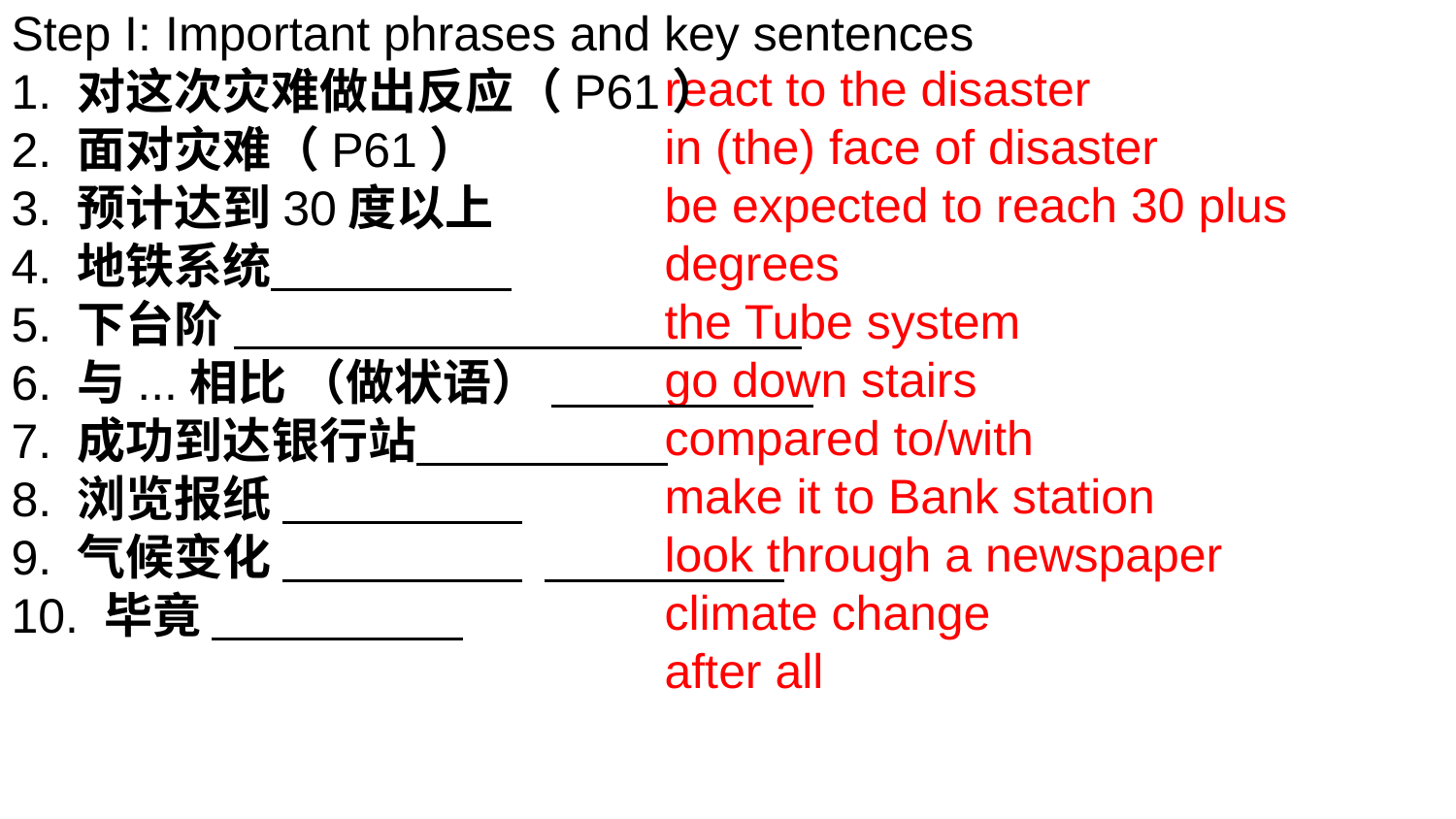

Step I: Important phrases and key sentences
1. 对这次灾难做出反应（P61）
2. 面对灾难（P61）
3. 预计达到30度以上
4. 地铁系统
5. 下台阶
6. 与...相比 （做状语）
7. 成功到达银行站
8. 浏览报纸
9. 气候变化
10. 毕竟
react to the disaster
in (the) face of disaster
be expected to reach 30 plus degrees
the Tube system
go down stairs
compared to/with
make it to Bank station
look through a newspaper
climate change
after all